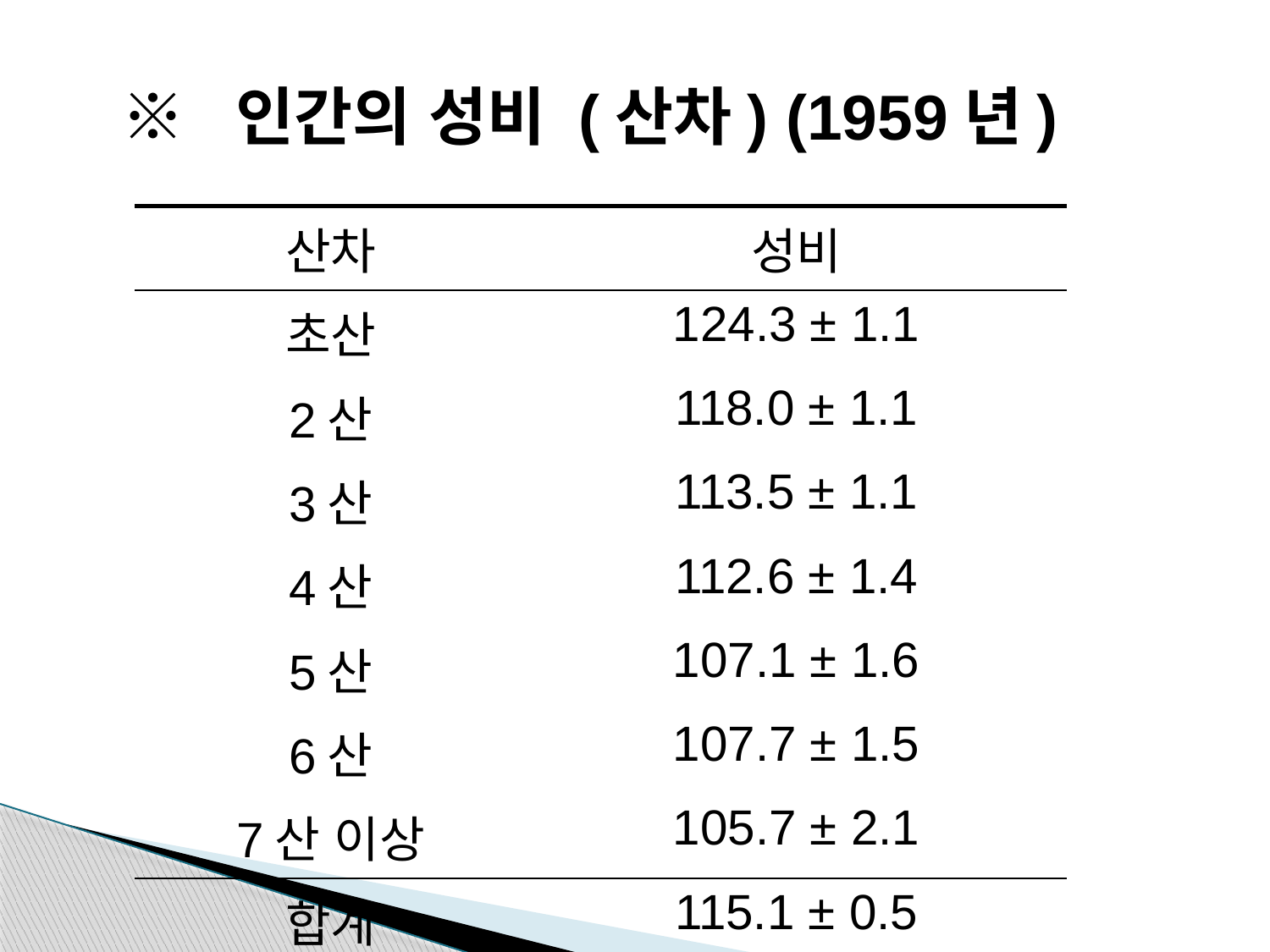

# ※  인간의 성비 (산차) (1959년)
| 산차 | 성비 |
| --- | --- |
| 초산 | 124.3 ± 1.1 |
| 2산 | 118.0 ± 1.1 |
| 3산 | 113.5 ± 1.1 |
| 4산 | 112.6 ± 1.4 |
| 5산 | 107.1 ± 1.6 |
| 6산 | 107.7 ± 1.5 |
| 7산 이상 | 105.7 ± 2.1 |
| 합계 | 115.1 ± 0.5 |